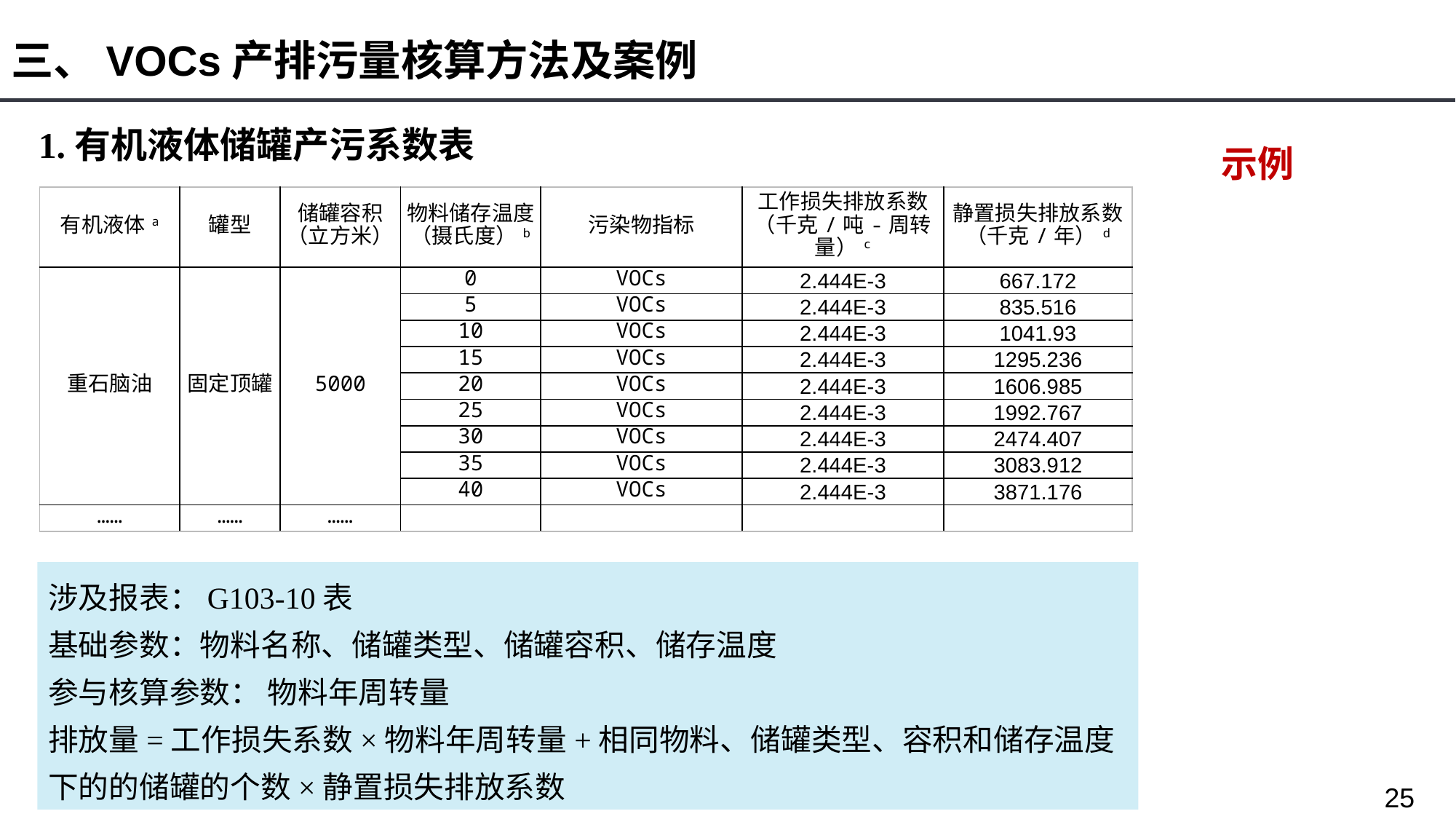

三、VOCs产排污量核算方法及案例

1.有机液体储罐产污系数表
示例
| 有机液体a | 罐型 | 储罐容积 （立方米） | 物料储存温度 （摄氏度）b | 污染物指标 | 工作损失排放系数 （千克/吨-周转量）c | 静置损失排放系数 （千克/年）d |
| --- | --- | --- | --- | --- | --- | --- |
| 重石脑油 | 固定顶罐 | 5000 | 0 | VOCs | 2.444E-3 | 667.172 |
|  |  |  | 5 | VOCs | 2.444E-3 | 835.516 |
|  |  |  | 10 | VOCs | 2.444E-3 | 1041.93 |
|  |  |  | 15 | VOCs | 2.444E-3 | 1295.236 |
|  |  |  | 20 | VOCs | 2.444E-3 | 1606.985 |
|  |  |  | 25 | VOCs | 2.444E-3 | 1992.767 |
|  |  |  | 30 | VOCs | 2.444E-3 | 2474.407 |
|  |  |  | 35 | VOCs | 2.444E-3 | 3083.912 |
|  |  |  | 40 | VOCs | 2.444E-3 | 3871.176 |
| …… | …… | …… |  |  |  |  |
涉及报表：G103-10表
基础参数：物料名称、储罐类型、储罐容积、储存温度
参与核算参数： 物料年周转量
排放量=工作损失系数×物料年周转量+相同物料、储罐类型、容积和储存温度下的的储罐的个数×静置损失排放系数
25